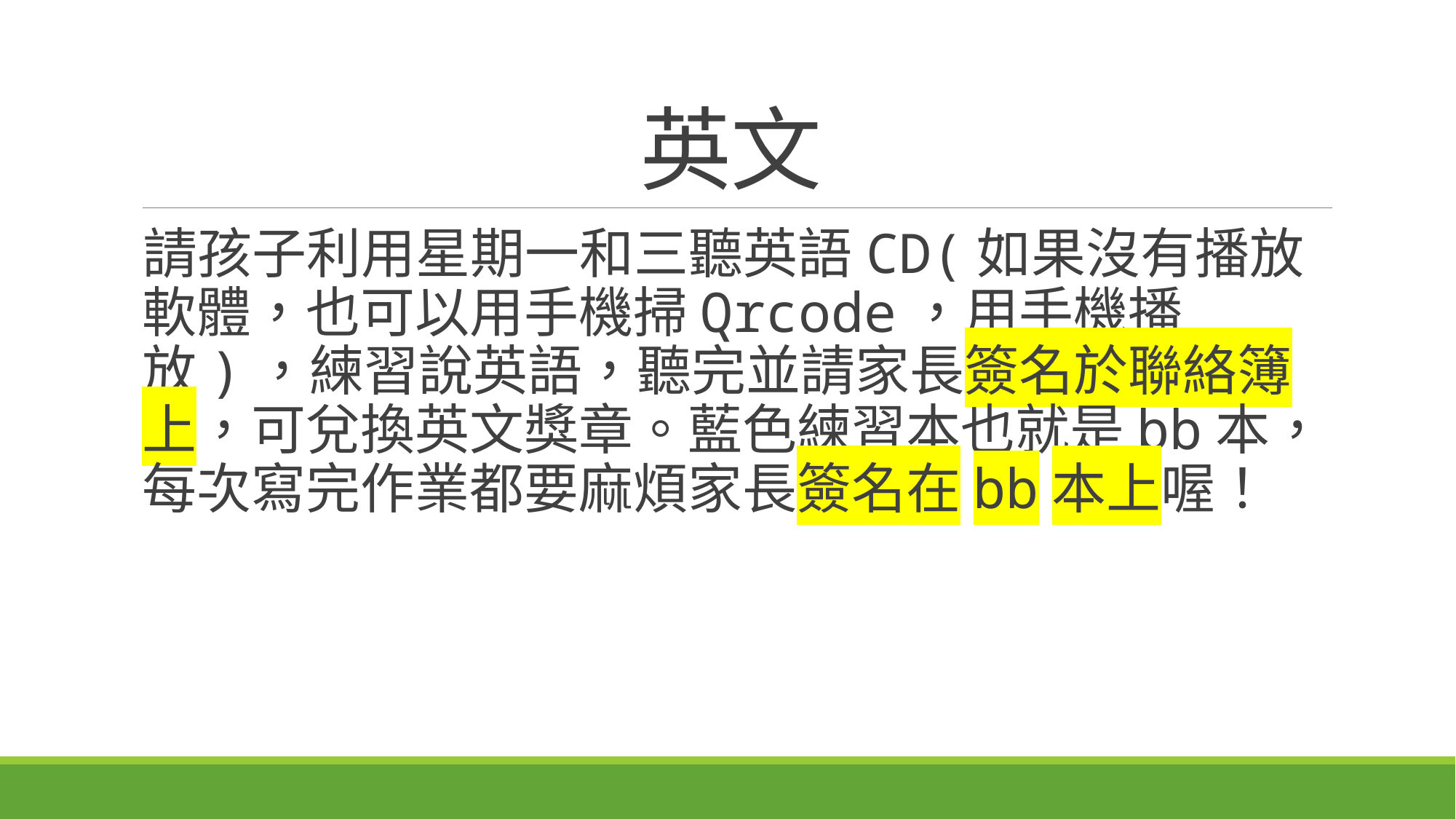

# 英文
請孩子利用星期一和三聽英語CD(如果沒有播放軟體，也可以用手機掃Qrcode，用手機播放)，練習說英語，聽完並請家長簽名於聯絡簿上，可兌換英文獎章。藍色練習本也就是bb本，每次寫完作業都要麻煩家長簽名在bb本上喔！